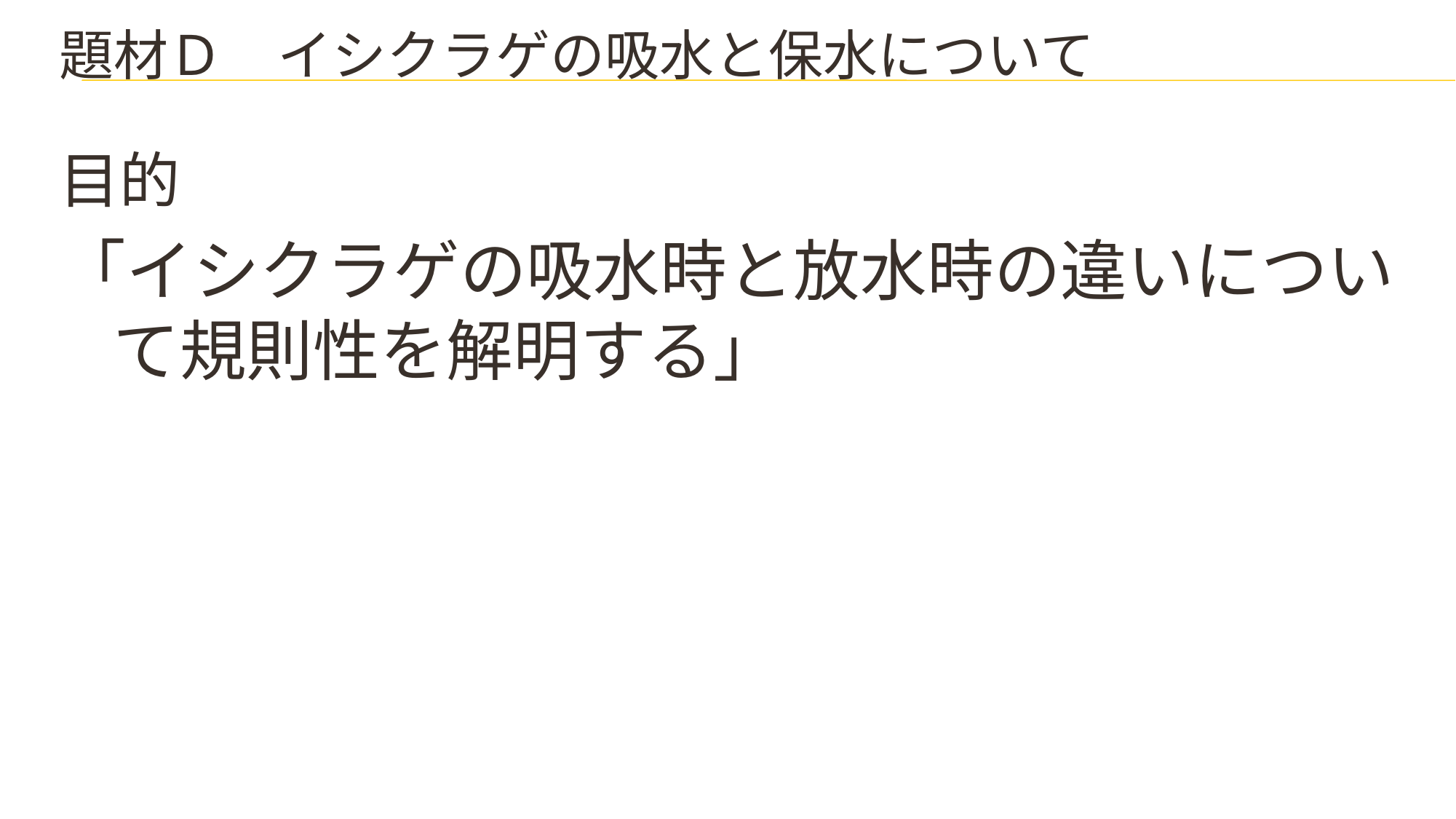

# 題材Ｄ　イシクラゲの吸水と保水について
目的
「イシクラゲの吸水時と放水時の違いについて規則性を解明する」